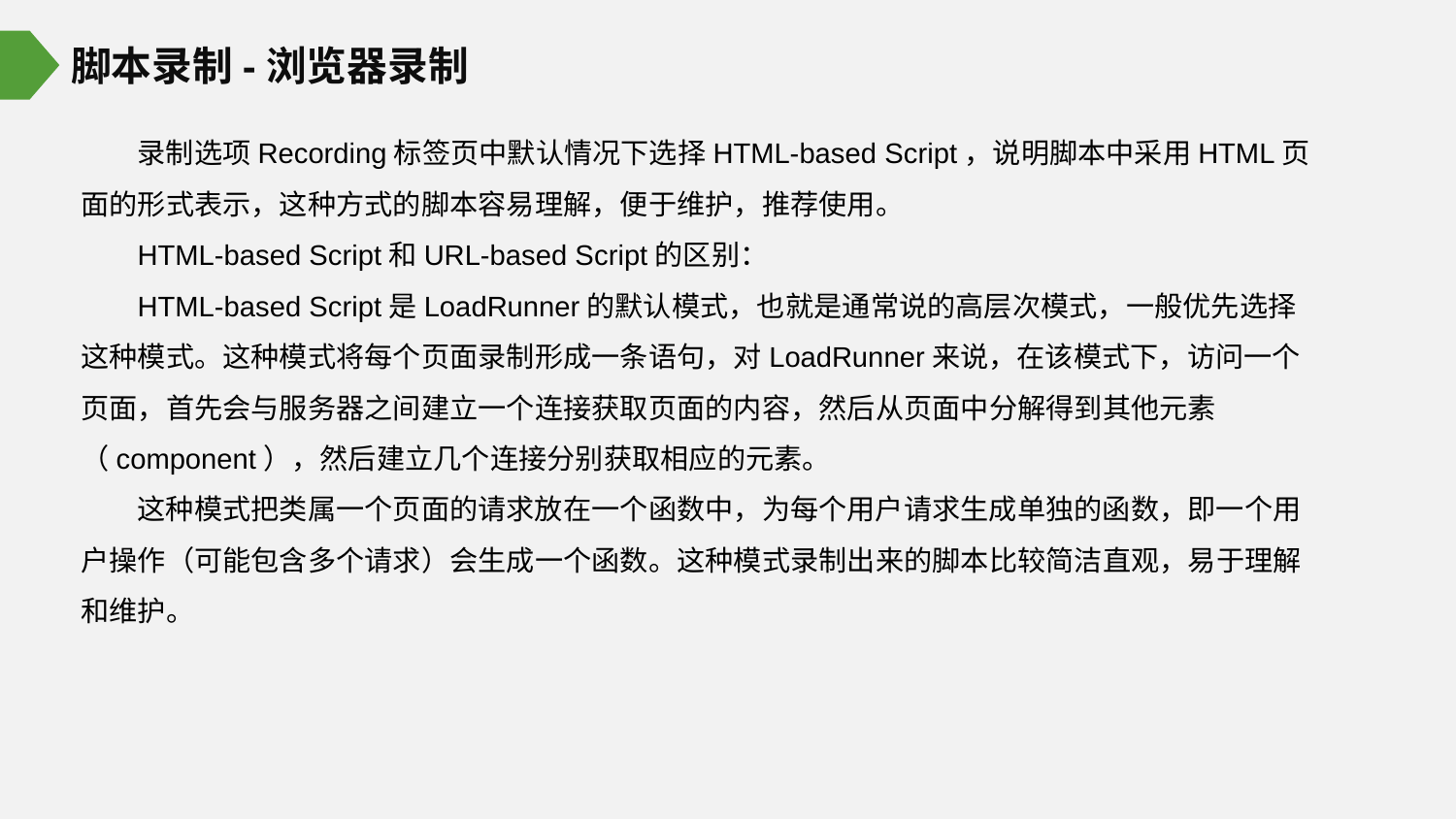

脚本录制-浏览器录制
录制选项Recording标签页中默认情况下选择HTML-based Script，说明脚本中采用HTML页面的形式表示，这种方式的脚本容易理解，便于维护，推荐使用。
HTML-based Script和URL-based Script的区别：
HTML-based Script是LoadRunner的默认模式，也就是通常说的高层次模式，一般优先选择这种模式。这种模式将每个页面录制形成一条语句，对LoadRunner来说，在该模式下，访问一个页面，首先会与服务器之间建立一个连接获取页面的内容，然后从页面中分解得到其他元素（component），然后建立几个连接分别获取相应的元素。
这种模式把类属一个页面的请求放在一个函数中，为每个用户请求生成单独的函数，即一个用户操作（可能包含多个请求）会生成一个函数。这种模式录制出来的脚本比较简洁直观，易于理解和维护。